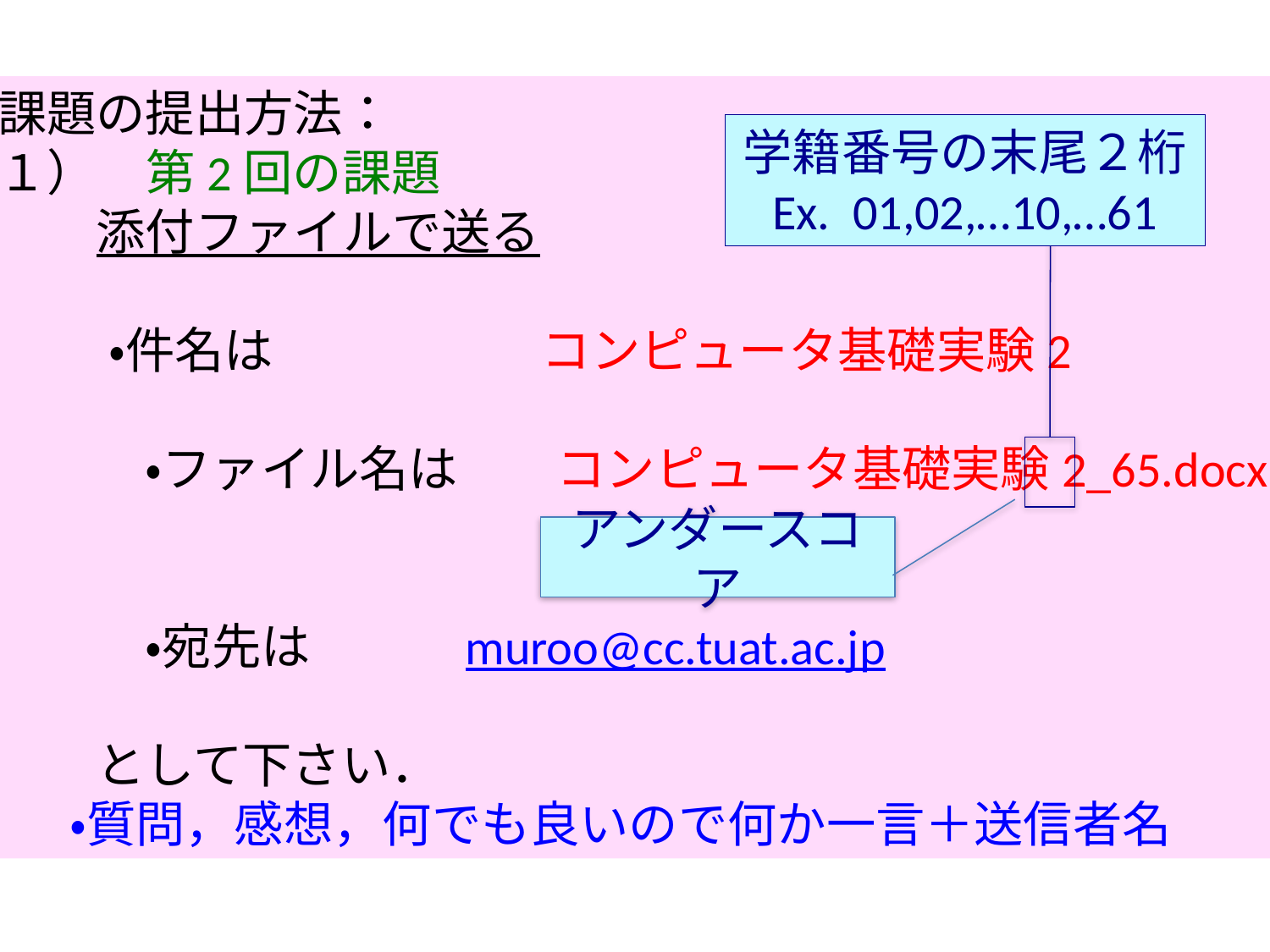

課題の提出方法：
１）　第2回の課題
　　添付ファイルで送る

         ・件名は　　　　  　コンピュータ基礎実験2

　　　・ファイル名は　　コンピュータ基礎実験2_65.docx

　　　・宛先は             muroo@cc.tuat.ac.jp

　　として下さい．
 　・質問，感想，何でも良いので何か一言＋送信者名
学籍番号の末尾２桁
Ex.  01,02,…10,…61

アンダースコア